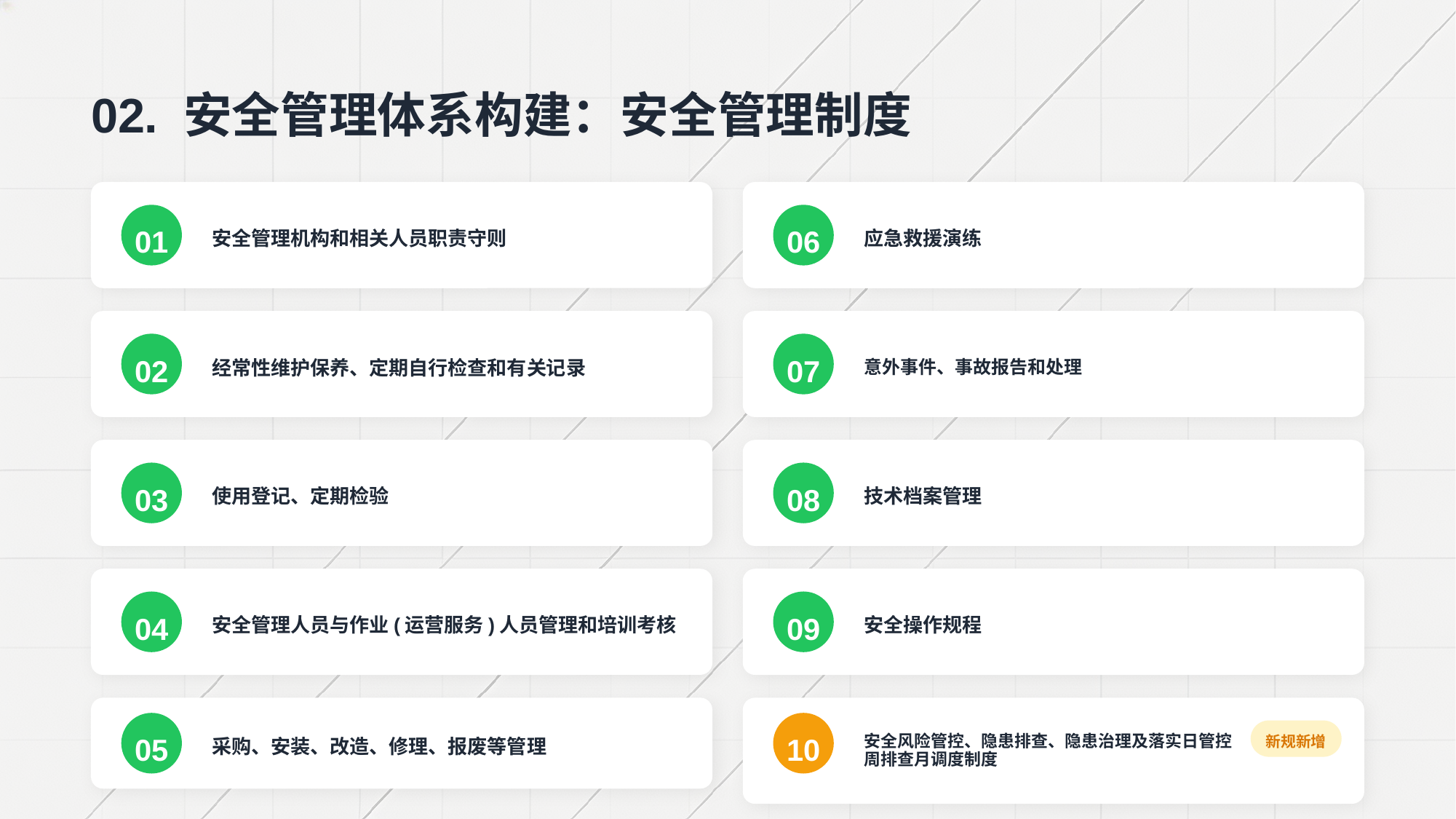

02. 安全管理体系构建：安全管理制度

安全管理机构和相关人员职责守则
应急救援演练

01
06

经常性维护保养、定期自行检查和有关记录
意外事件、事故报告和处理

02
07

使用登记、定期检验
技术档案管理

03
08

安全管理人员与作业(运营服务)人员管理和培训考核
安全操作规程

04
09

安全风险管控、隐患排查、隐患治理及落实日管控周排查月调度制度

采购、安装、改造、修理、报废等管理

05
10
新规新增